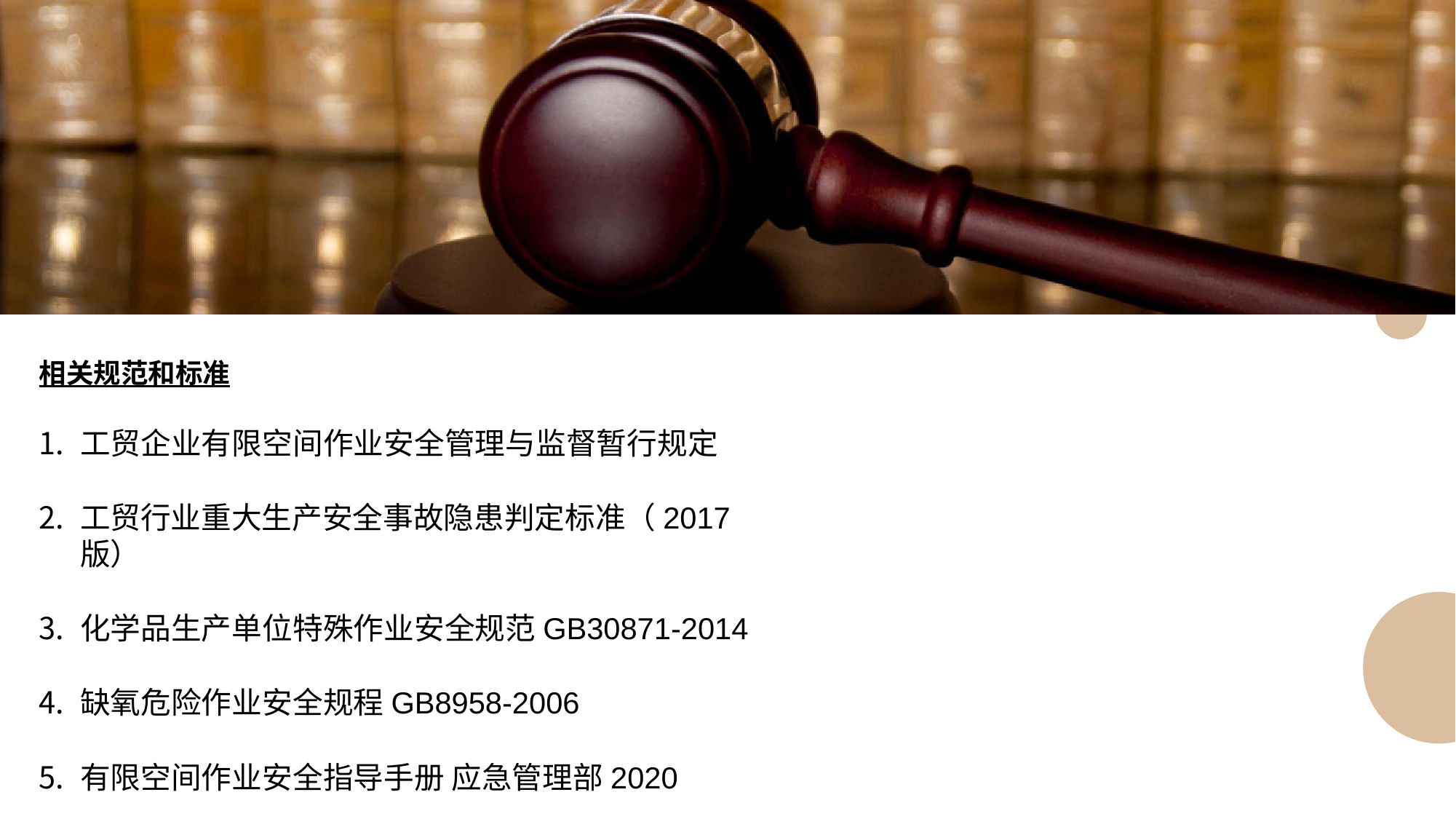

# 相关规范和标准
工贸企业有限空间作业安全管理与监督暂行规定

工贸行业重大生产安全事故隐患判定标准（2017版）

化学品生产单位特殊作业安全规范GB30871-2014

缺氧危险作业安全规程GB8958-2006

有限空间作业安全指导手册 应急管理部2020

13